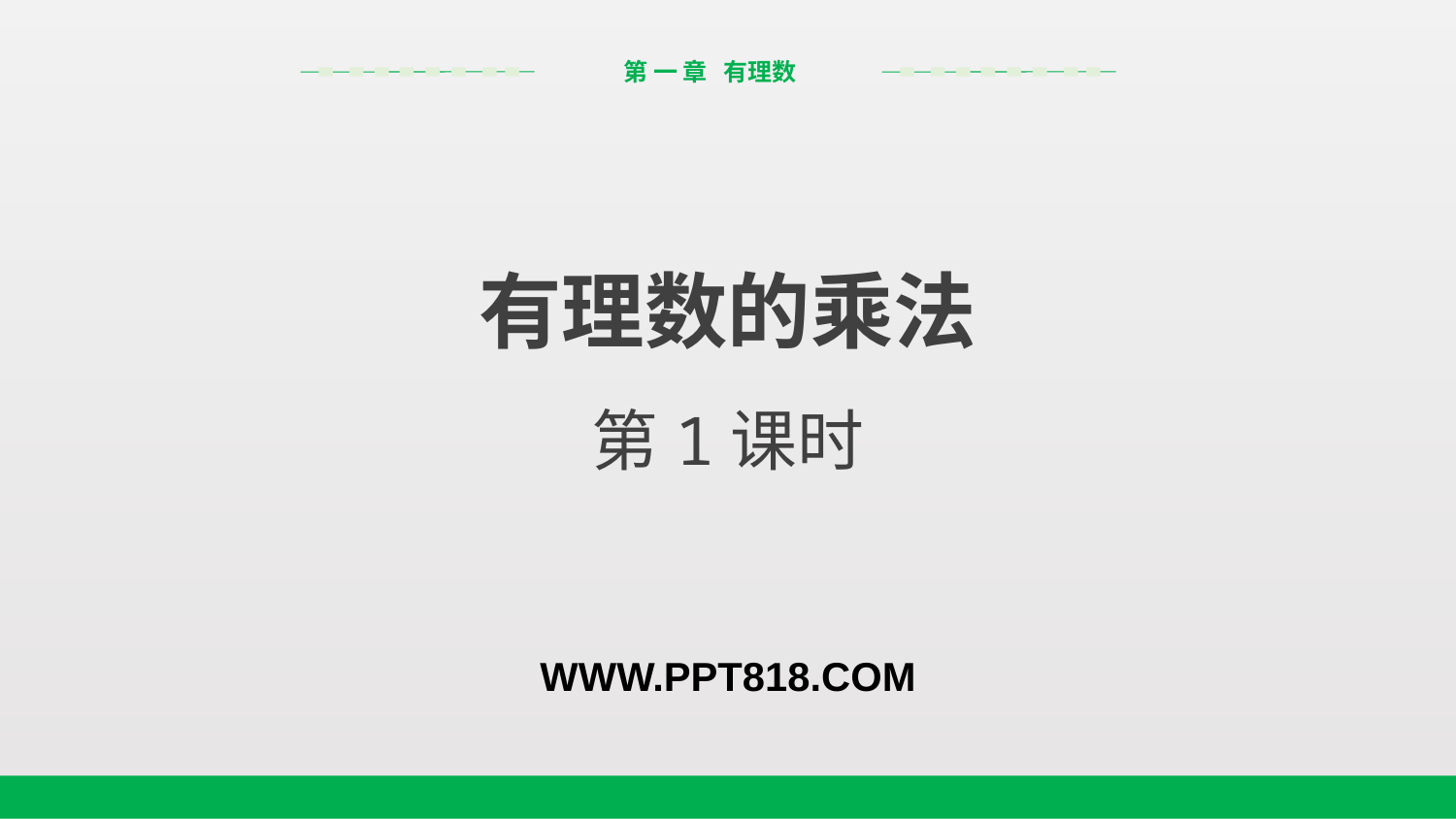

第 一 章   有理数

有理数的乘法
第1课时
WWW.PPT818.COM